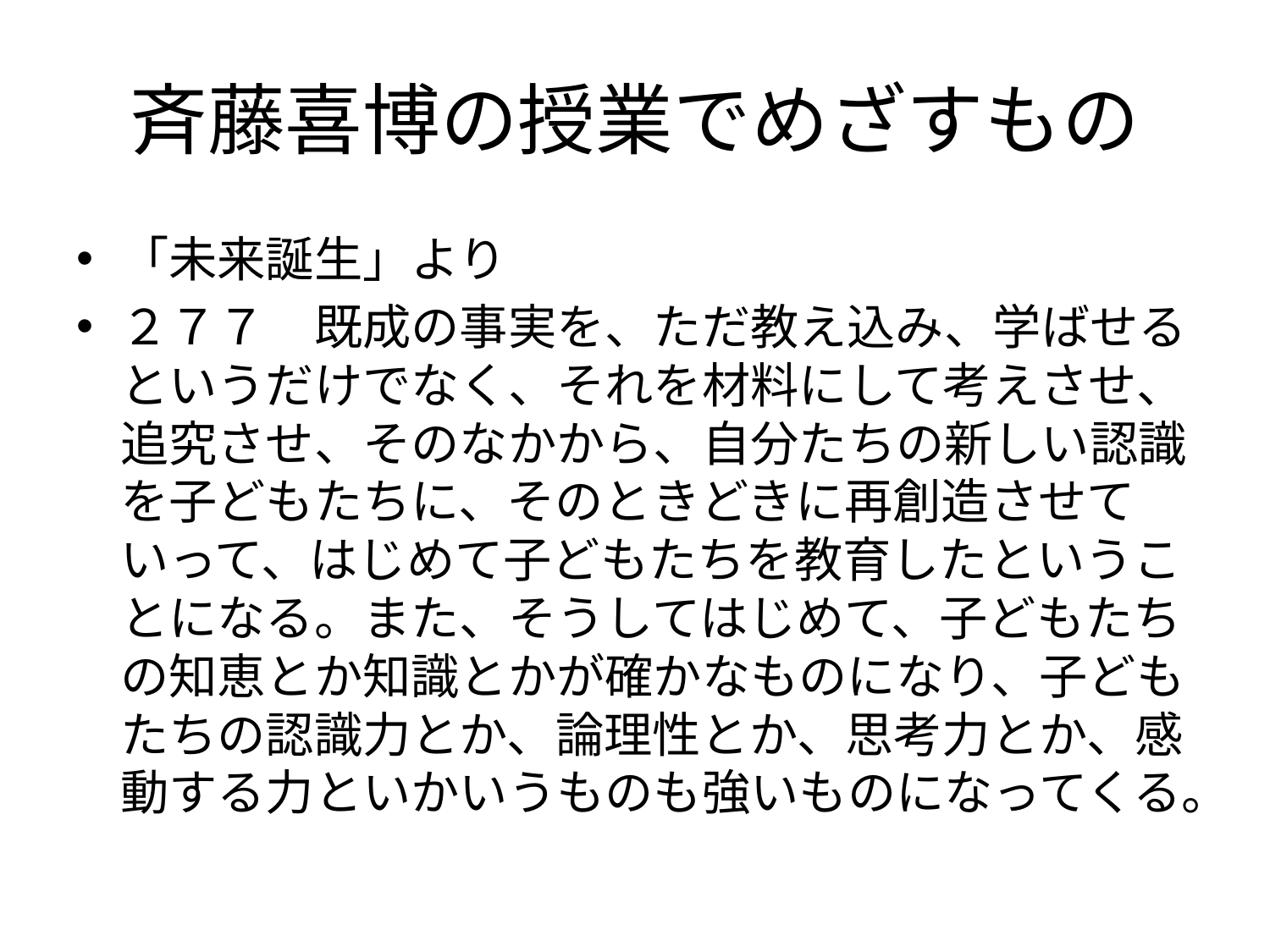

# 斉藤喜博の授業でめざすもの
「未来誕生」より
２７７　既成の事実を、ただ教え込み、学ばせるというだけでなく、それを材料にして考えさせ、追究させ、そのなかから、自分たちの新しい認識を子どもたちに、そのときどきに再創造させていって、はじめて子どもたちを教育したということになる。また、そうしてはじめて、子どもたちの知恵とか知識とかが確かなものになり、子どもたちの認識力とか、論理性とか、思考力とか、感動する力といかいうものも強いものになってくる。